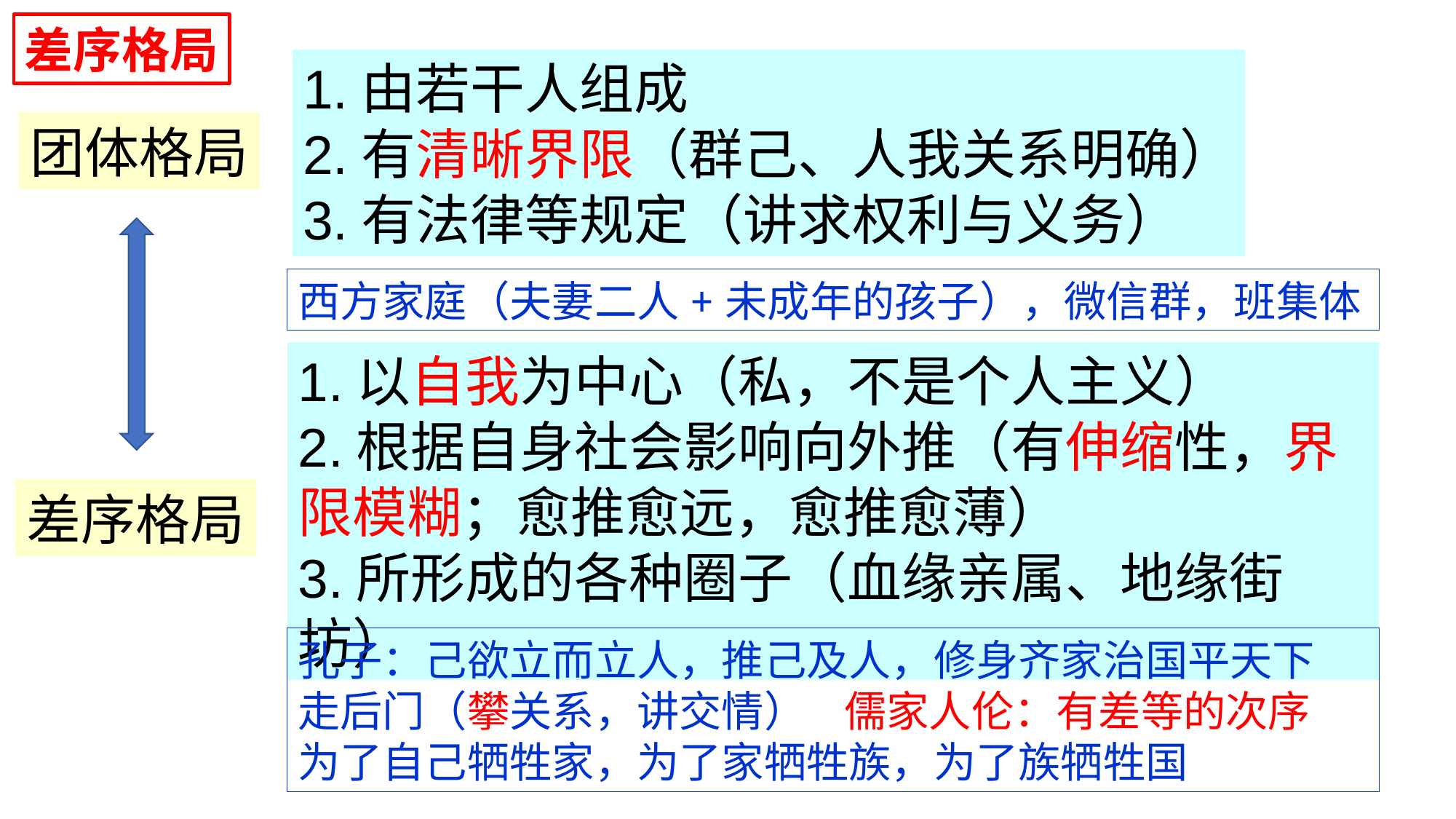

差序格局
1.由若干人组成
2.有清晰界限（群己、人我关系明确）
3.有法律等规定（讲求权利与义务）
团体格局

西方家庭（夫妻二人+未成年的孩子），微信群，班集体
1.以自我为中心（私，不是个人主义）
2.根据自身社会影响向外推（有伸缩性，界限模糊；愈推愈远，愈推愈薄）
3.所形成的各种圈子（血缘亲属、地缘街坊）
差序格局
孔子：己欲立而立人，推己及人，修身齐家治国平天下
走后门（攀关系，讲交情）    儒家人伦：有差等的次序
为了自己牺牲家，为了家牺牲族，为了族牺牲国